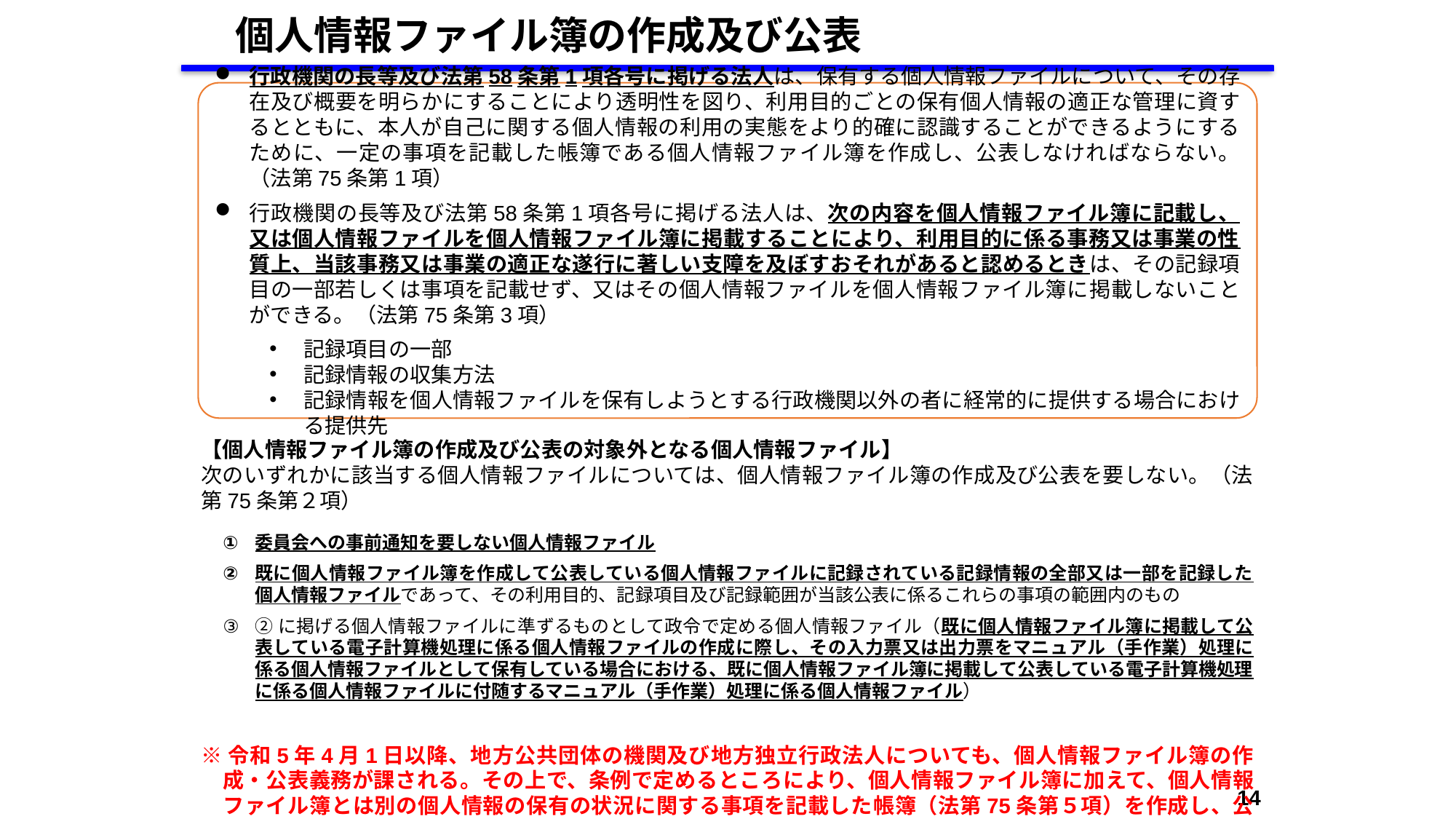

個人情報ファイル簿の作成及び公表

行政機関の長等及び法第58条第1項各号に掲げる法人は、保有する個人情報ファイルについて、その存在及び概要を明らかにすることにより透明性を図り、利用目的ごとの保有個人情報の適正な管理に資するとともに、本人が自己に関する個人情報の利用の実態をより的確に認識することができるようにするために、一定の事項を記載した帳簿である個人情報ファイル簿を作成し、公表しなければならない。（法第75条第1項）
行政機関の長等及び法第58条第1項各号に掲げる法人は、次の内容を個人情報ファイル簿に記載し、又は個人情報ファイルを個人情報ファイル簿に掲載することにより、利用目的に係る事務又は事業の性質上、当該事務又は事業の適正な遂行に著しい支障を及ぼすおそれがあると認めるときは、その記録項目の一部若しくは事項を記載せず、又はその個人情報ファイルを個人情報ファイル簿に掲載しないことができる。（法第75条第3項）
記録項目の一部
記録情報の収集方法
記録情報を個人情報ファイルを保有しようとする行政機関以外の者に経常的に提供する場合における提供先
【個人情報ファイル簿の作成及び公表の対象外となる個人情報ファイル】
次のいずれかに該当する個人情報ファイルについては、個人情報ファイル簿の作成及び公表を要しない。（法第75条第２項）
委員会への事前通知を要しない個人情報ファイル
既に個人情報ファイル簿を作成して公表している個人情報ファイルに記録されている記録情報の全部又は一部を記録した個人情報ファイルであって、その利用目的、記録項目及び記録範囲が当該公表に係るこれらの事項の範囲内のもの
②に掲げる個人情報ファイルに準ずるものとして政令で定める個人情報ファイル（既に個人情報ファイル簿に掲載して公表している電子計算機処理に係る個人情報ファイルの作成に際し、その入力票又は出力票をマニュアル（手作業）処理に係る個人情報ファイルとして保有している場合における、既に個人情報ファイル簿に掲載して公表している電子計算機処理に係る個人情報ファイルに付随するマニュアル（手作業）処理に係る個人情報ファイル）

※令和5年4月1日以降、地方公共団体の機関及び地方独立行政法人についても、個人情報ファイル簿の作成・公表義務が課される。その上で、条例で定めるところにより、個人情報ファイル簿に加えて、個人情報ファイル簿とは別の個人情報の保有の状況に関する事項を記載した帳簿（法第75条第５項）を作成し、公表することができる。
14